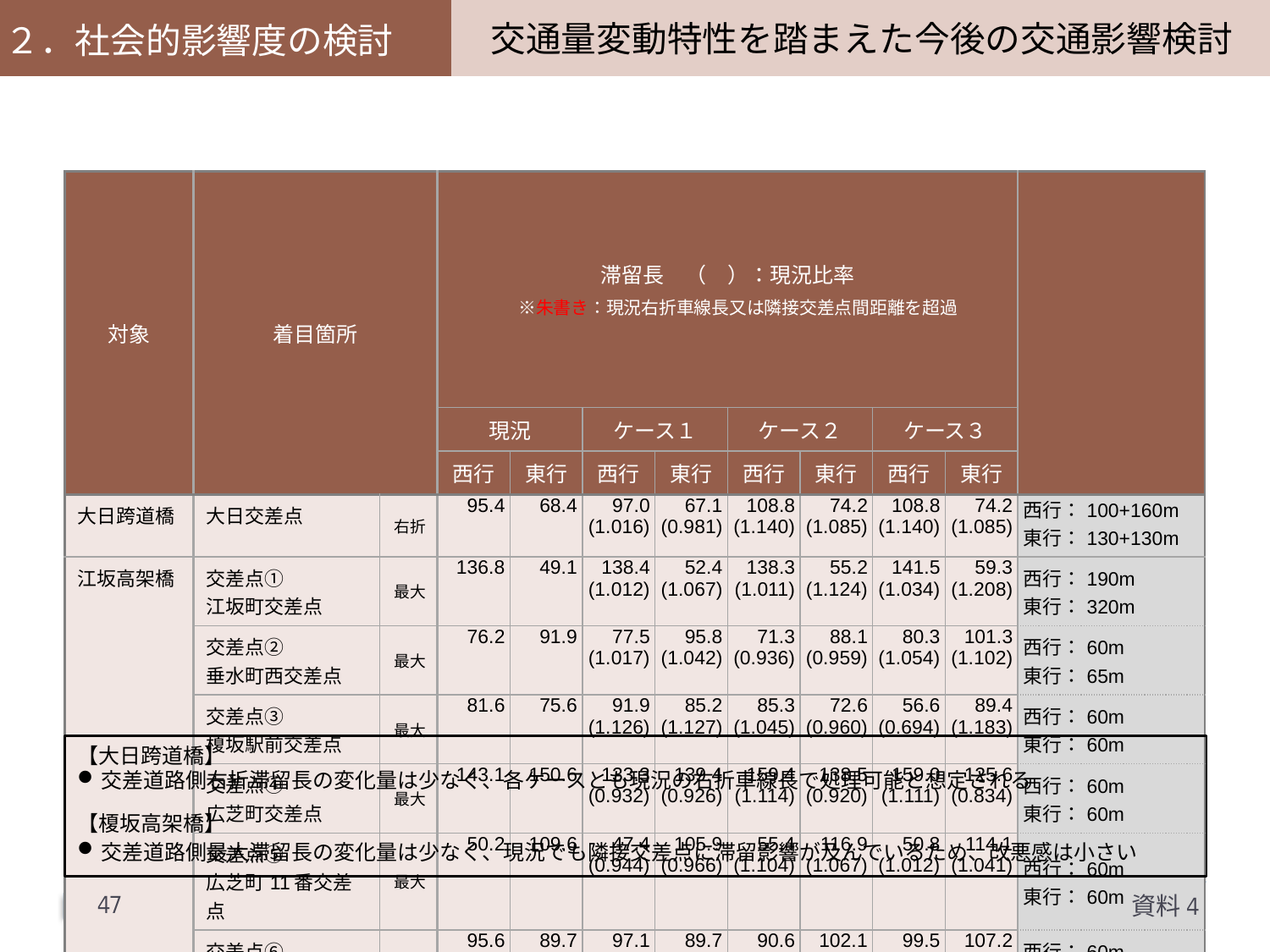

交通量変動特性を踏まえた今後の交通影響検討

２．社会的影響度の検討
（３）評価値算定結果（交差道路側滞留長）
| 対象 | 着目箇所 |  | 滞留長　（　）：現況比率 　※朱書き：現況右折車線長又は隣接交差点間距離を超過 |  |  |  |  |  |  |  |  |
| --- | --- | --- | --- | --- | --- | --- | --- | --- | --- | --- | --- |
|  |  |  | 現況 |  | ケース１ |  | ケース２ |  | ケース３ |  |  |
|  |  |  | 西行 | 東行 | 西行 | 東行 | 西行 | 東行 | 西行 | 東行 |  |
| 大日跨道橋 | 大日交差点 | 右折 | 95.4 | 68.4 | 97.0 | 67.1 | 108.8 | 74.2 | 108.8 | 74.2 | 西行：100+160m 東行：130+130m |
|  |  |  |  |  | (1.016) | (0.981) | (1.140) | (1.085) | (1.140) | (1.085) |  |
| 江坂高架橋 | 交差点① 江坂町交差点 | 最大 | 136.8 | 49.1 | 138.4 | 52.4 | 138.3 | 55.2 | 141.5 | 59.3 | 西行：190m 東行：320m |
|  |  |  |  |  | (1.012) | (1.067) | (1.011) | (1.124) | (1.034) | (1.208) |  |
|  | 交差点② 垂水町西交差点 | 最大 | 76.2 | 91.9 | 77.5 | 95.8 | 71.3 | 88.1 | 80.3 | 101.3 | 西行：60m 東行：65m |
|  |  |  |  |  | (1.017) | (1.042) | (0.936) | (0.959) | (1.054) | (1.102) |  |
|  | 交差点③ 榎坂駅前交差点 | 最大 | 81.6 | 75.6 | 91.9 | 85.2 | 85.3 | 72.6 | 56.6 | 89.4 | 西行：60m 東行：60m |
|  |  |  |  |  | (1.126) | (1.127) | (1.045) | (0.960) | (0.694) | (1.183) |  |
|  | 交差点④ 広芝町交差点 | 最大 | 143.1 | 150.6 | 133.3 | 139.4 | 159.4 | 138.5 | 159.0 | 125.6 | 西行：60m 東行：60m |
|  |  |  |  |  | (0.932) | (0.926) | (1.114) | (0.920) | (1.111) | (0.834) |  |
|  | 交差点⑤ 広芝町11番交差点 | 最大 | 50.2 | 109.6 | 47.4 | 105.9 | 55.4 | 116.9 | 50.8 | 114.1 | 西行：60m 東行：60m |
|  |  |  |  |  | (0.944) | (0.966) | (1.104) | (1.067) | (1.012) | (1.041) |  |
|  | 交差点⑥ 江の木町交差点 | 最大 | 95.6 | 89.7 | 97.1 | 89.7 | 90.6 | 102.1 | 99.5 | 107.2 | 西行：60m 東行：120m |
|  |  |  |  |  | (1.016) | (1.000) | (0.948) | (1.138) | (1.040) | (1.195) |  |
【大日跨道橋】
交差道路側右折滞留長の変化量は少なく、各ケースとも現況の右折車線長で処理可能と想定される

【榎坂高架橋】
交差道路側最大滞留長の変化量は少なく、現況でも隣接交差点に滞留影響が及んでいるため、改悪感は小さい
47
資料4